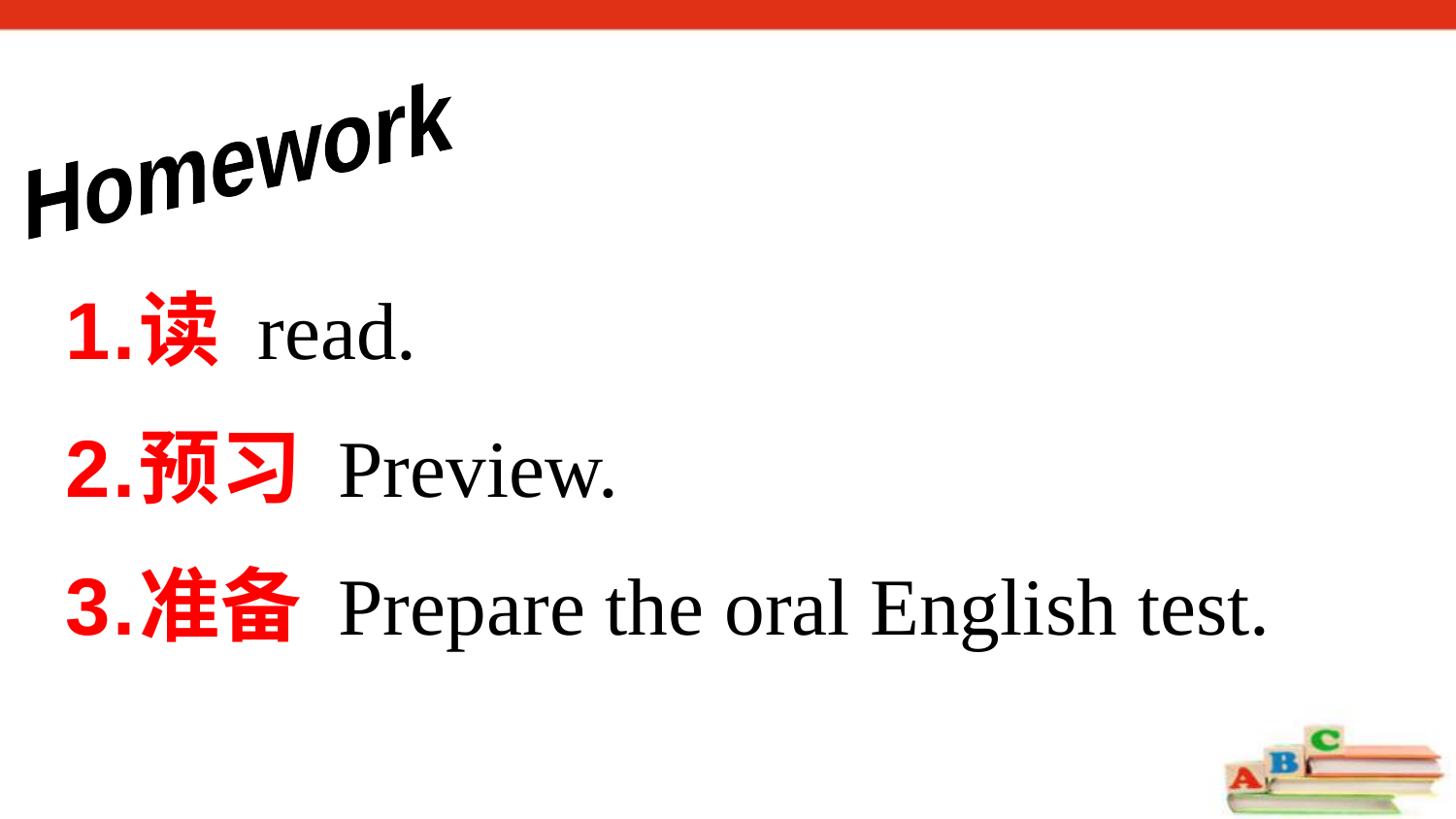

Homework
读 read.
预习 Preview.
准备 Prepare the oral English test.